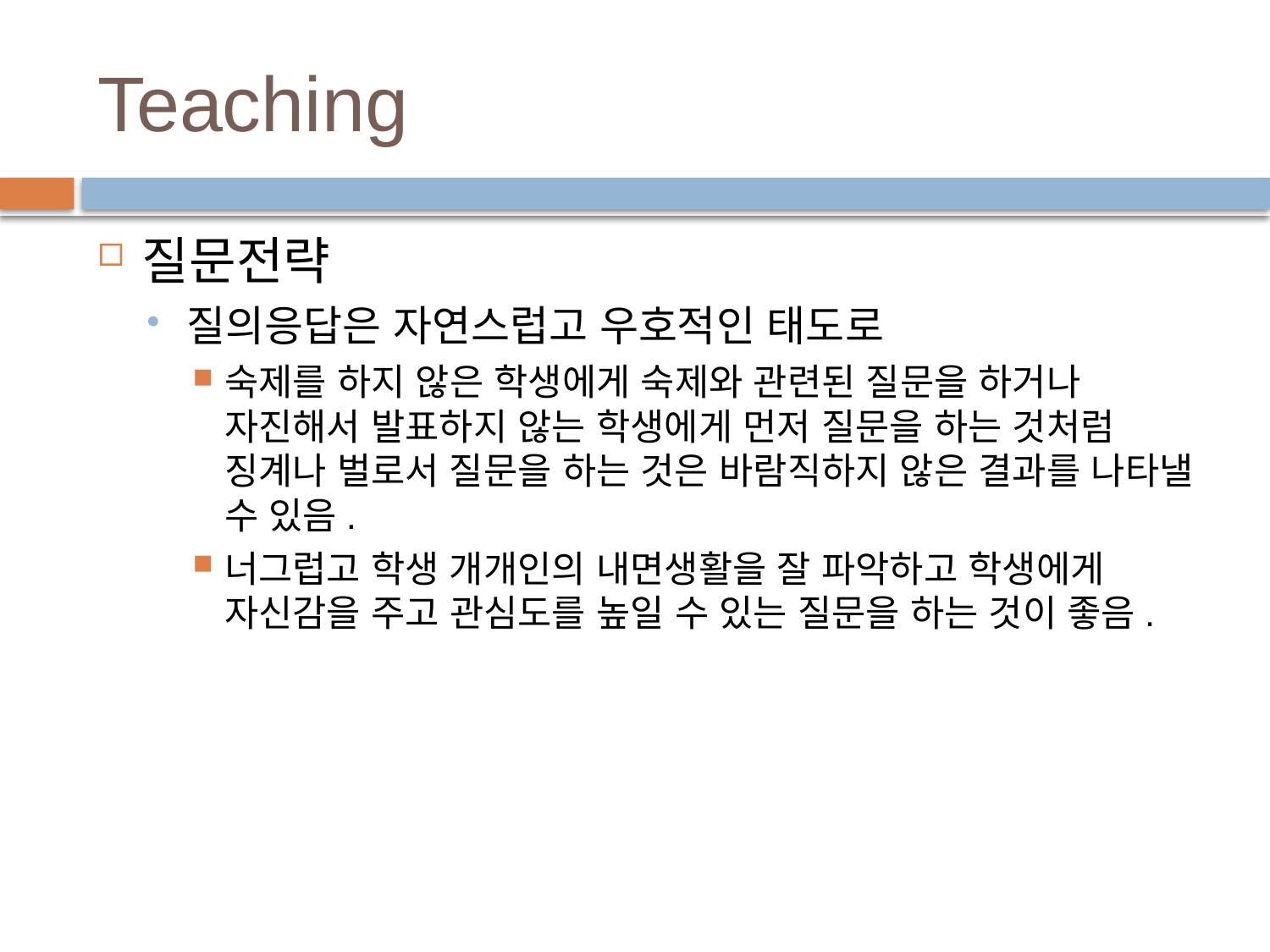

# Teaching
질문전략
질의응답은 자연스럽고 우호적인 태도로
숙제를 하지 않은 학생에게 숙제와 관련된 질문을 하거나 자진해서 발표하지 않는 학생에게 먼저 질문을 하는 것처럼 징계나 벌로서 질문을 하는 것은 바람직하지 않은 결과를 나타낼 수 있음.
너그럽고 학생 개개인의 내면생활을 잘 파악하고 학생에게 자신감을 주고 관심도를 높일 수 있는 질문을 하는 것이 좋음.